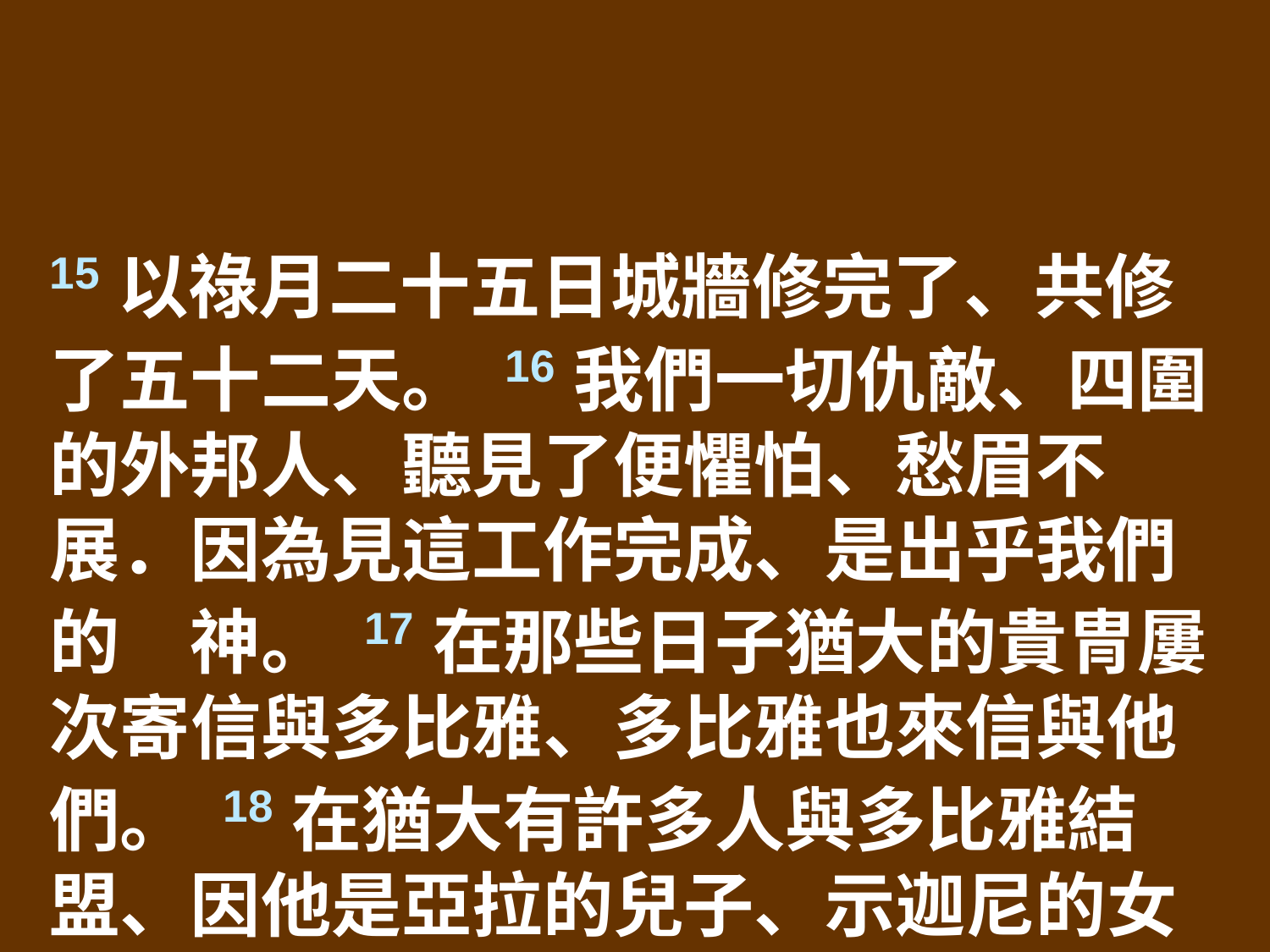

15以祿月二十五日城牆修完了、共修了五十二天。 16我們一切仇敵、四圍的外邦人、聽見了便懼怕、愁眉不展．因為見這工作完成、是出乎我們的　神。 17在那些日子猶大的貴冑屢次寄信與多比雅、多比雅也來信與他們。 18在猶大有許多人與多比雅結盟、因他是亞拉的兒子、示迦尼的女婿．並且他的兒子約哈難娶了比利迦兒子米書蘭的女兒為妻。